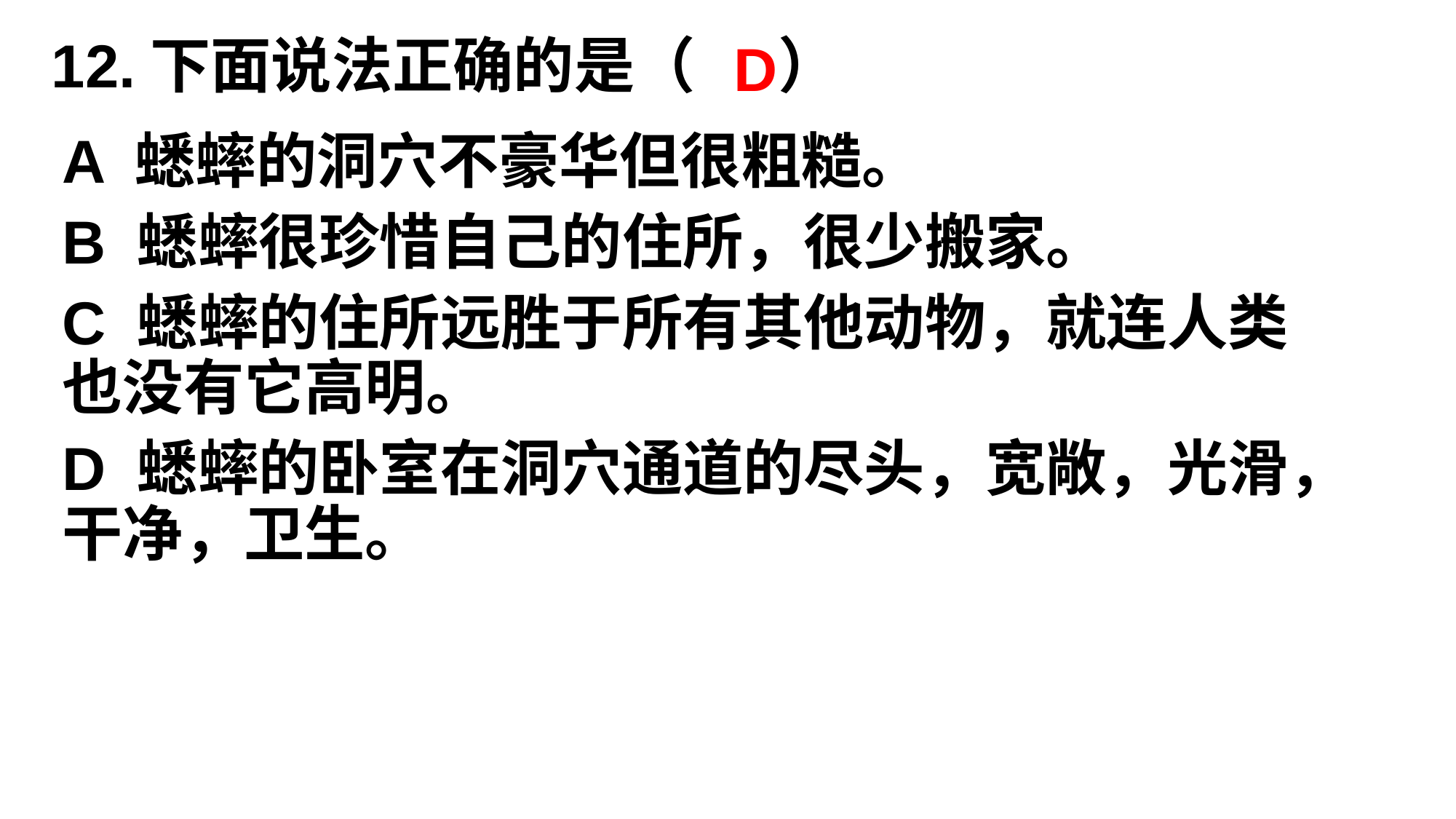

# 12.下面说法正确的是（      ）
D
A 蟋蟀的洞穴不豪华但很粗糙。
B 蟋蟀很珍惜自己的住所，很少搬家。
C 蟋蟀的住所远胜于所有其他动物，就连人类也没有它高明。
D 蟋蟀的卧室在洞穴通道的尽头，宽敞，光滑，干净，卫生。